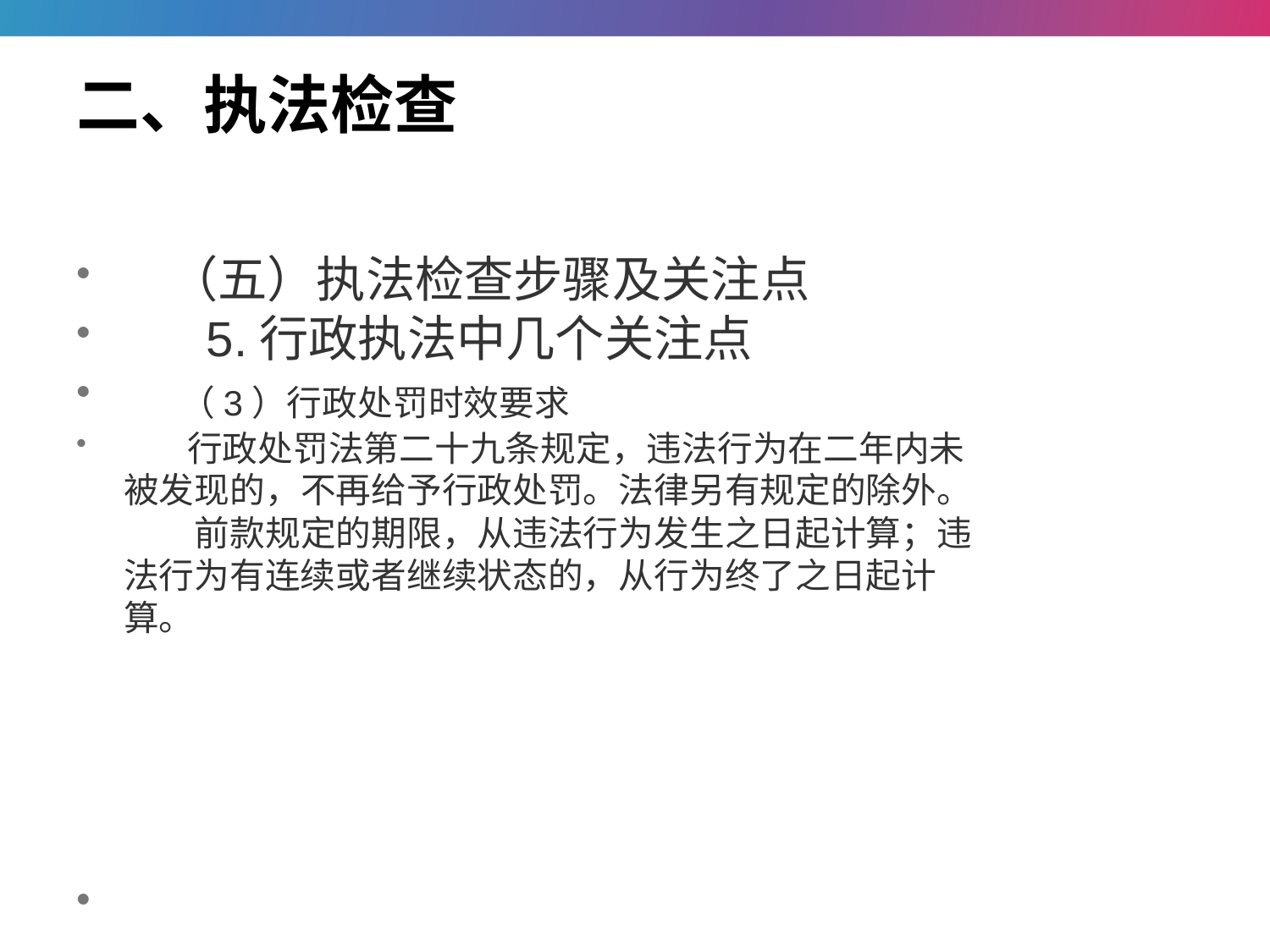

# 二、执法检查
   （五）执法检查步骤及关注点
      5.行政执法中几个关注点
    （3）行政处罚时效要求
       行政处罚法第二十九条规定，违法行为在二年内未被发现的，不再给予行政处罚。法律另有规定的除外。
　　前款规定的期限，从违法行为发生之日起计算；违法行为有连续或者继续状态的，从行为终了之日起计算。